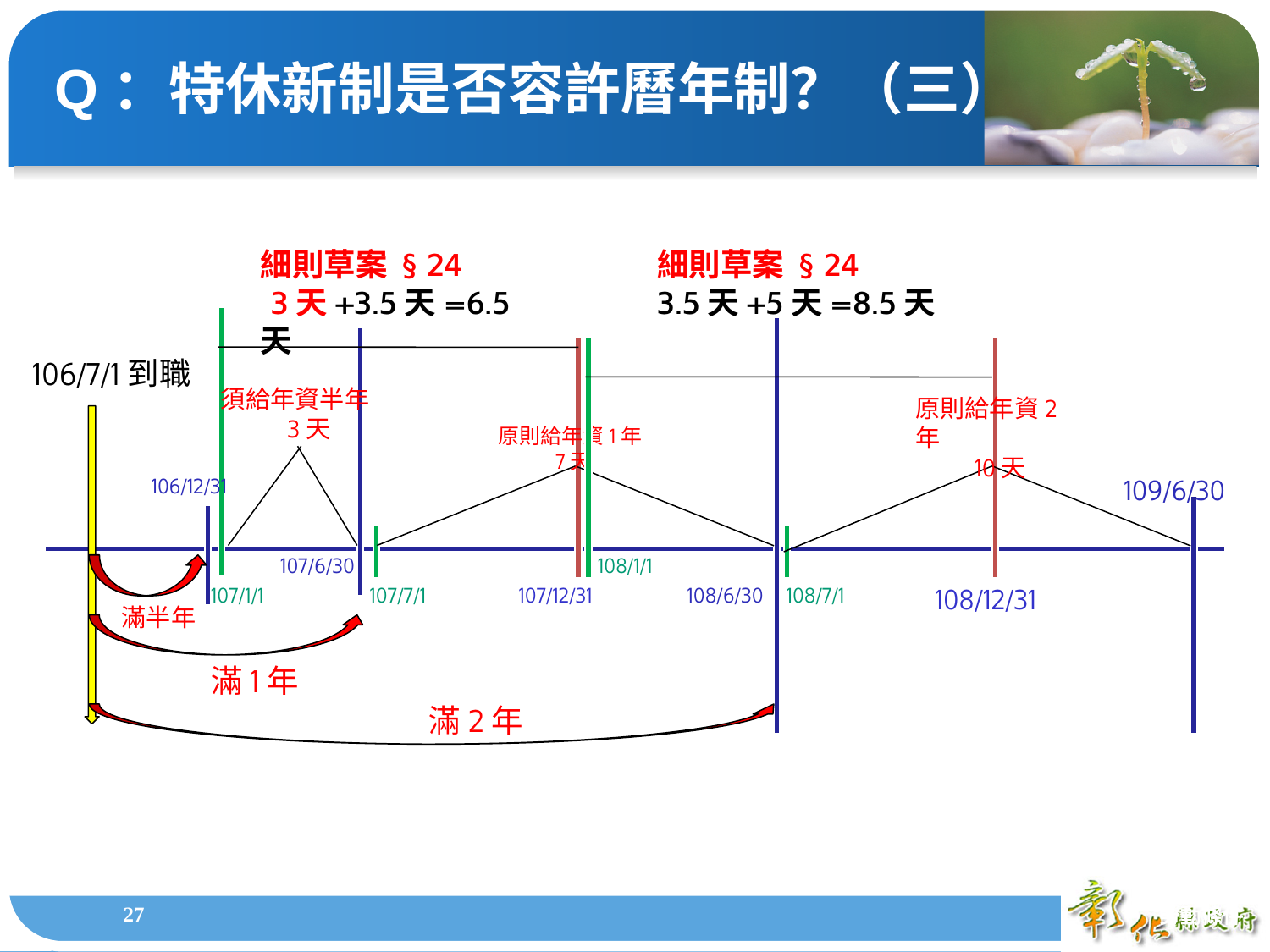

Q：特休新制是否容許曆年制？（三）
細則草案 § 24
 3天+3.5天=6.5天
細則草案 § 24
3.5天+5天=8.5天

106/7/1到職

須給年資半年
         3天
原則給年資2年
        10天

原則給年資1年
         7天

106/12/31
109/6/30

107/6/30
108/1/1

107/1/1
107/7/1
107/12/31
108/6/30
108/7/1
108/12/31
滿半年

滿1年
滿2年

27
勞動條件